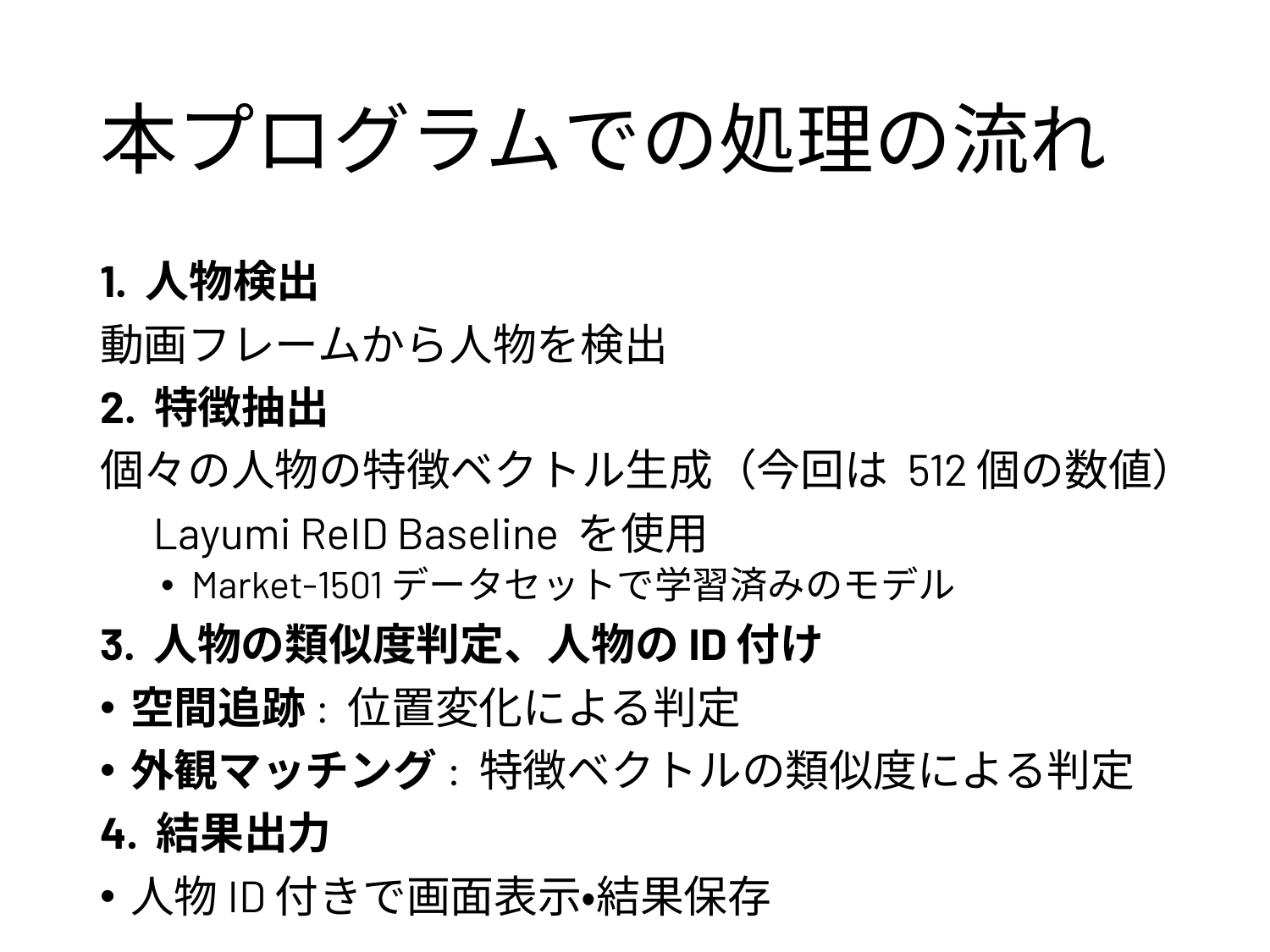

# 本プログラムでの処理の流れ
1. 人物検出
動画フレームから人物を検出
2. 特徴抽出
個々の人物の特徴ベクトル生成（今回は 512個の数値）
　Layumi ReID Baseline を使用
Market-1501データセットで学習済みのモデル
3. 人物の類似度判定、人物のID付け
空間追跡: 位置変化による判定
外観マッチング: 特徴ベクトルの類似度による判定
4. 結果出力
人物ID付きで画面表示・結果保存